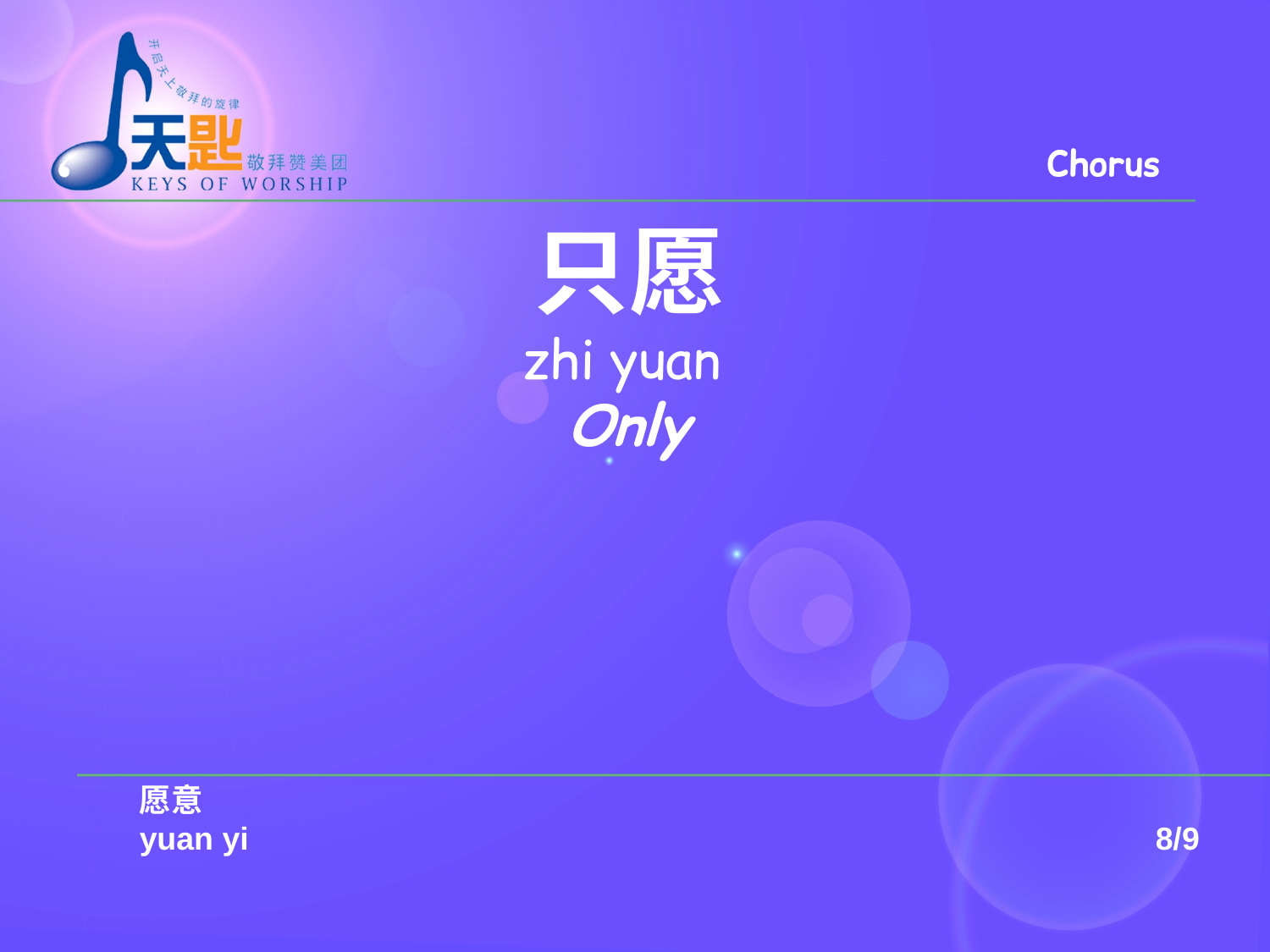

Chorus
只愿
zhi yuan
Only

	愿意
	yuan yi								8/9